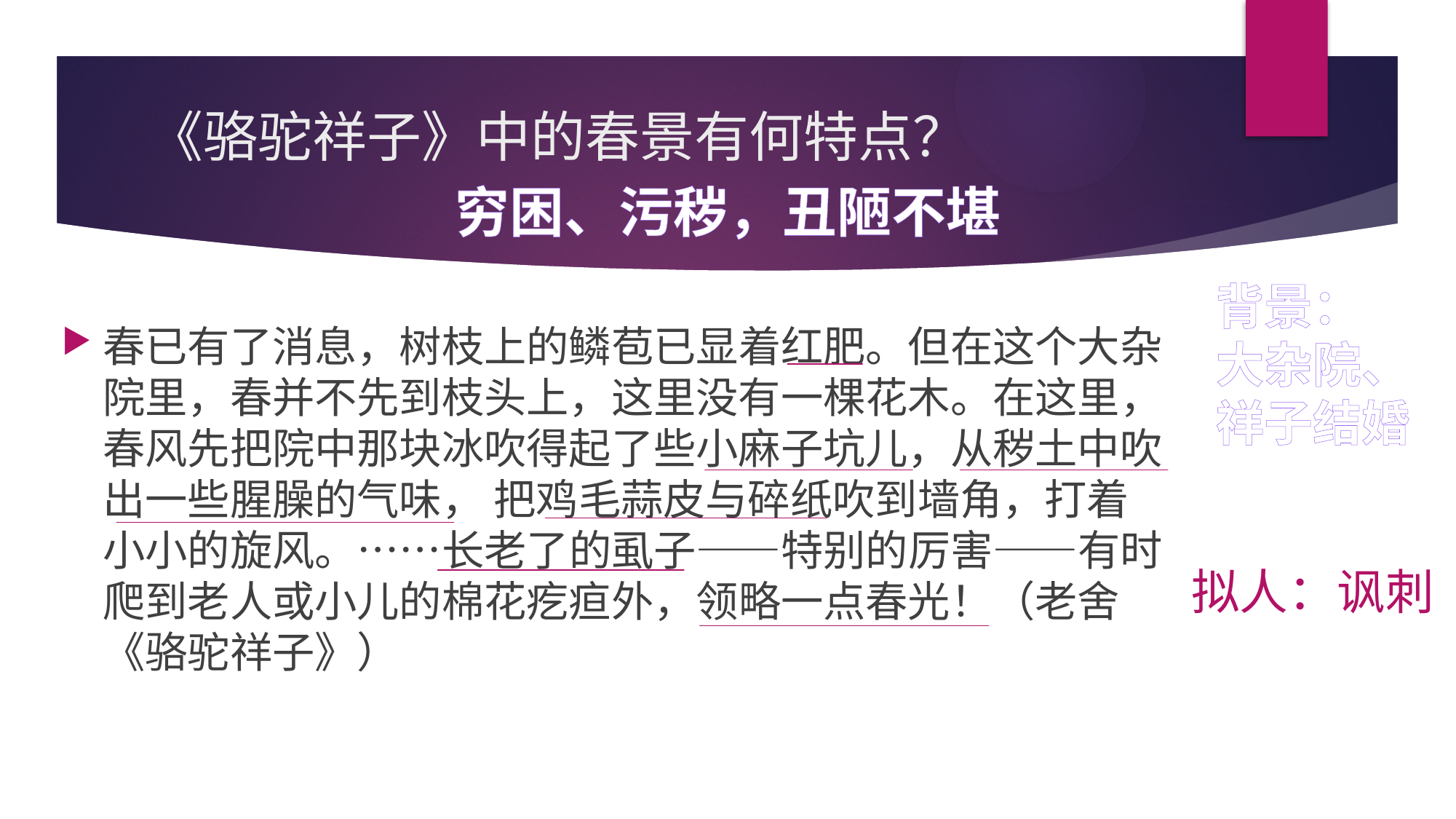

# 《骆驼祥子》中的春景有何特点？
穷困、污秽，丑陋不堪
背景：
大杂院、
祥子结婚
春已有了消息，树枝上的鳞苞已显着红肥。但在这个大杂院里，春并不先到枝头上，这里没有一棵花木。在这里，春风先把院中那块冰吹得起了些小麻子坑儿，从秽土中吹出一些腥臊的气味， 把鸡毛蒜皮与碎纸吹到墙角，打着小小的旋风。……长老了的虱子——特别的厉害——有时爬到老人或小儿的棉花疙疸外，领略一点春光！（老舍《骆驼祥子》）
拟人：讽刺